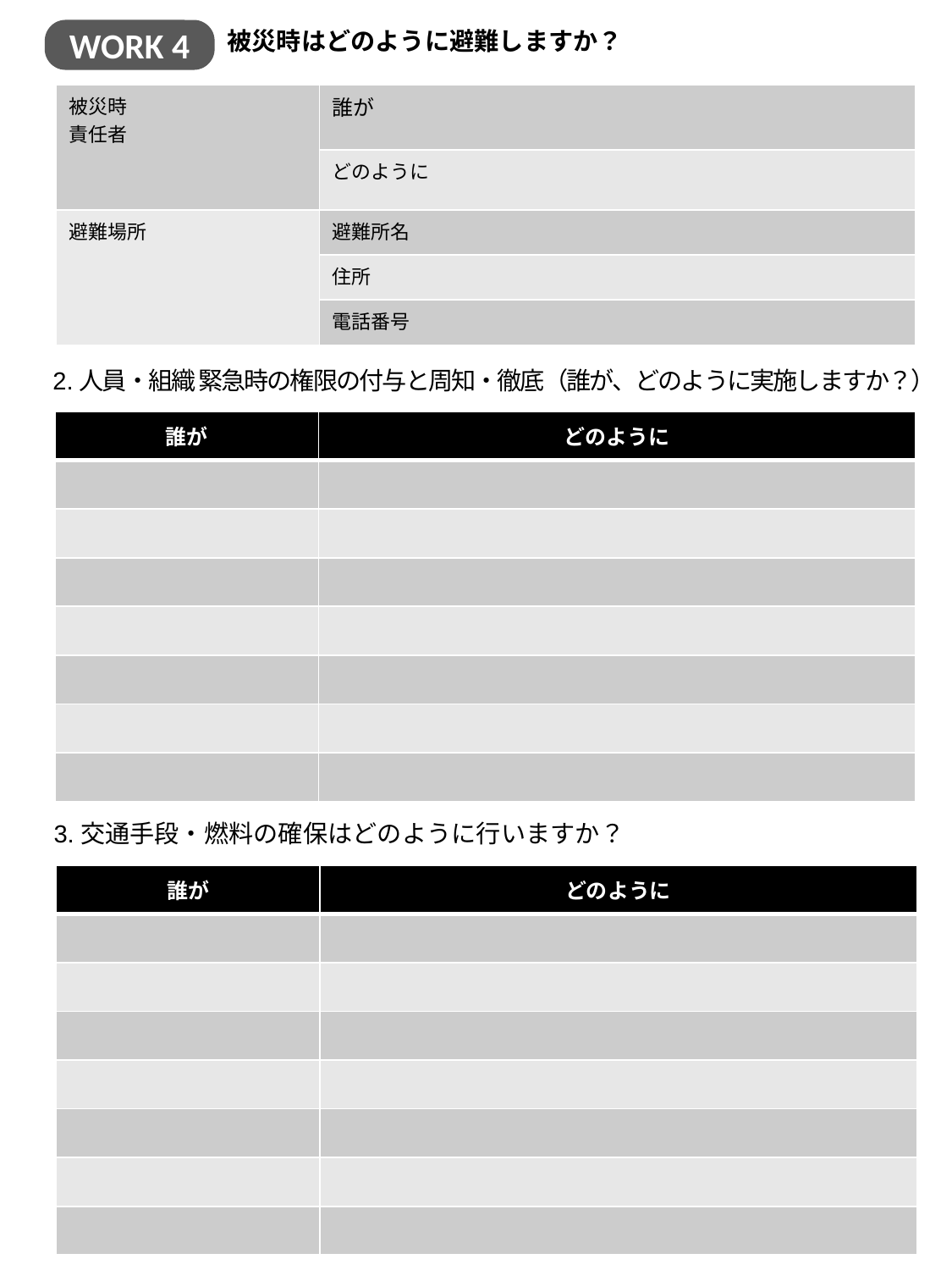

WORK 4
被災時はどのように避難しますか？
| 被災時 責任者 | 誰が |
| --- | --- |
|  | どのように |
| 避難場所 | 避難所名 |
|  | 住所 |
|  | 電話番号 |
2.人員・組織 緊急時の権限の付与と周知・徹底（誰が、どのように実施しますか？）
| 誰が | どのように |
| --- | --- |
|  |  |
|  |  |
|  |  |
|  |  |
|  |  |
|  |  |
|  |  |
3.交通手段・燃料の確保はどのように行いますか？
| 誰が | どのように |
| --- | --- |
|  |  |
|  |  |
|  |  |
|  |  |
|  |  |
|  |  |
|  |  |